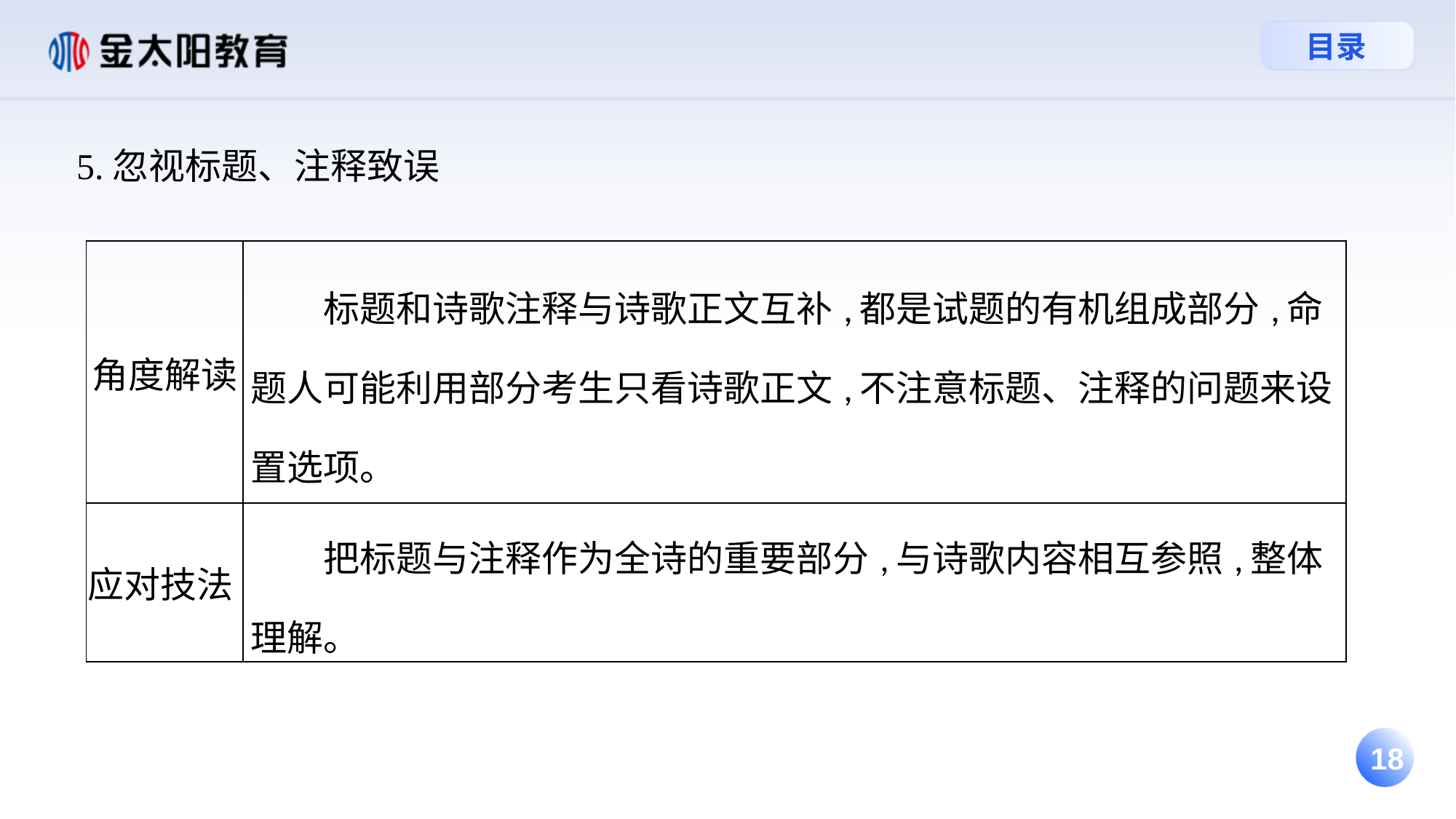

5.忽视标题、注释致误
| 角度解读 | 标题和诗歌注释与诗歌正文互补,都是试题的有机组成部分,命题人可能利用部分考生只看诗歌正文,不注意标题、注释的问题来设置选项。 |
| --- | --- |
| 应对技法 | 把标题与注释作为全诗的重要部分,与诗歌内容相互参照,整体理解。 |